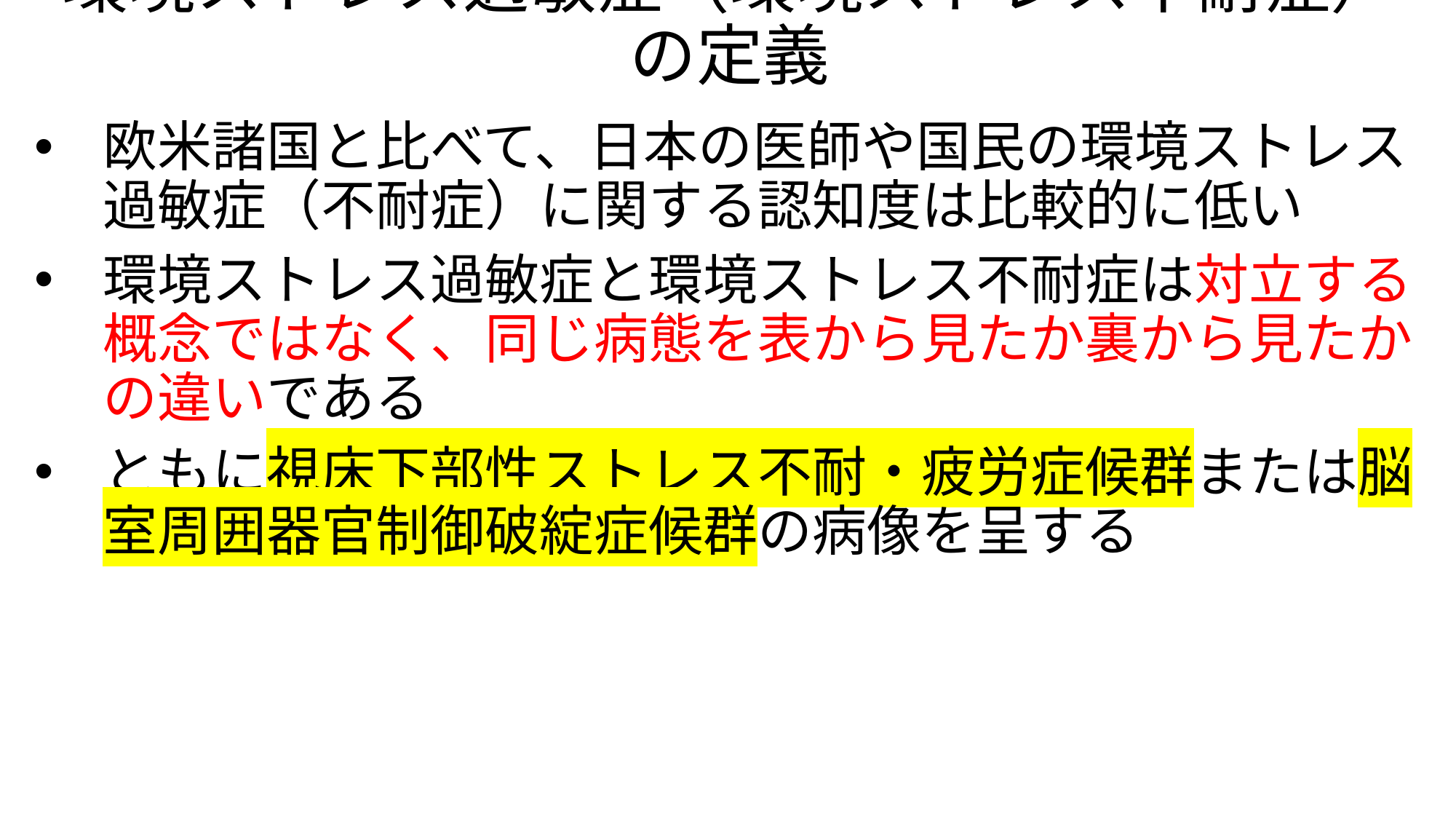

# 環境ストレス過敏症（環境ストレス不耐症）の定義
欧米諸国と比べて、日本の医師や国民の環境ストレス過敏症（不耐症）に関する認知度は比較的に低い
環境ストレス過敏症と環境ストレス不耐症は対立する概念ではなく、同じ病態を表から見たか裏から見たかの違いである
ともに視床下部性ストレス不耐・疲労症候群または脳室周囲器官制御破綻症候群の病像を呈する